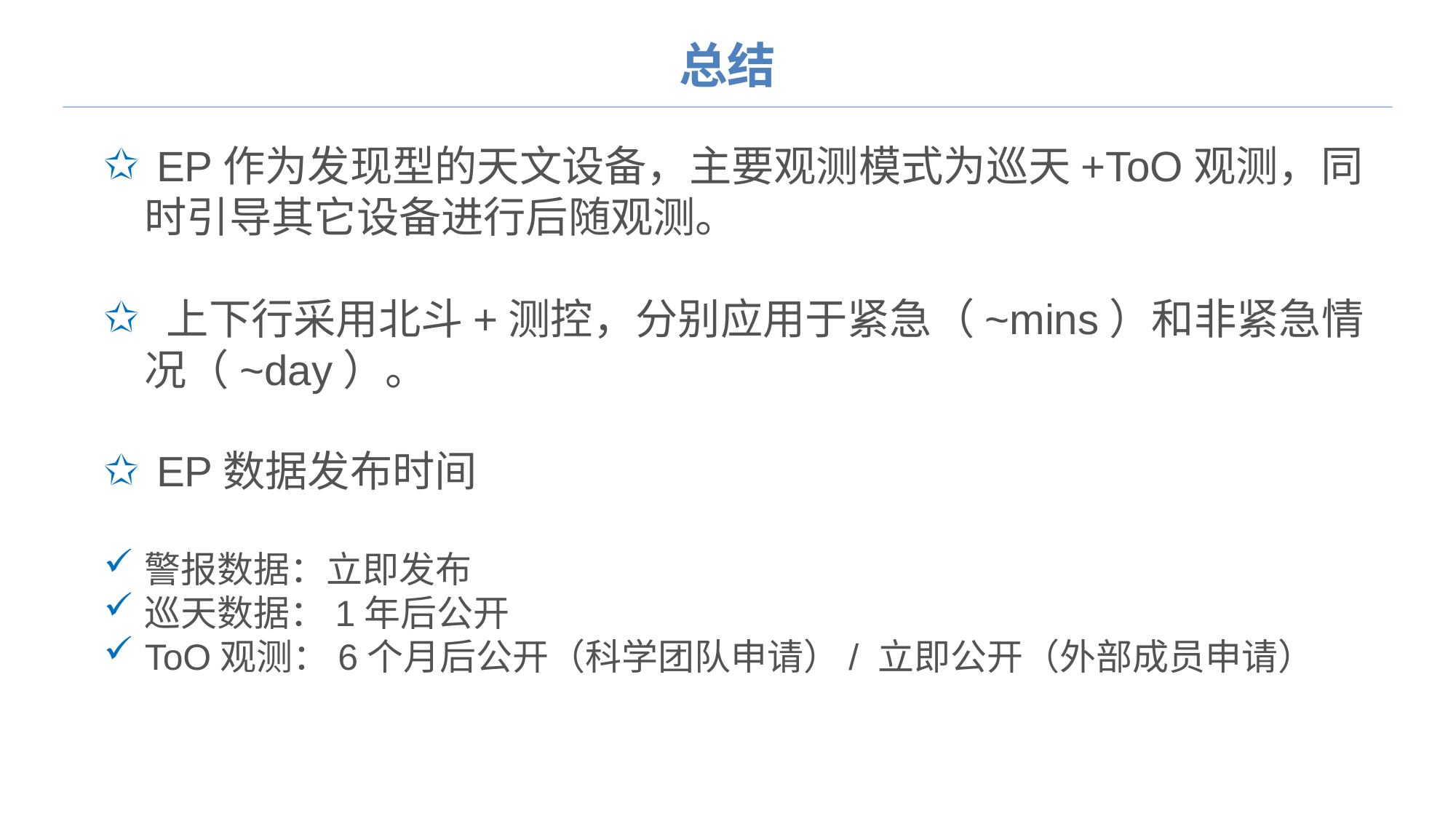

# 总结
 EP作为发现型的天文设备，主要观测模式为巡天+ToO观测，同时引导其它设备进行后随观测。

 上下行采用北斗+测控，分别应用于紧急（~mins）和非紧急情况（~day）。

 EP数据发布时间

警报数据：立即发布
巡天数据：1年后公开
ToO观测：6个月后公开（科学团队申请）/ 立即公开（外部成员申请）